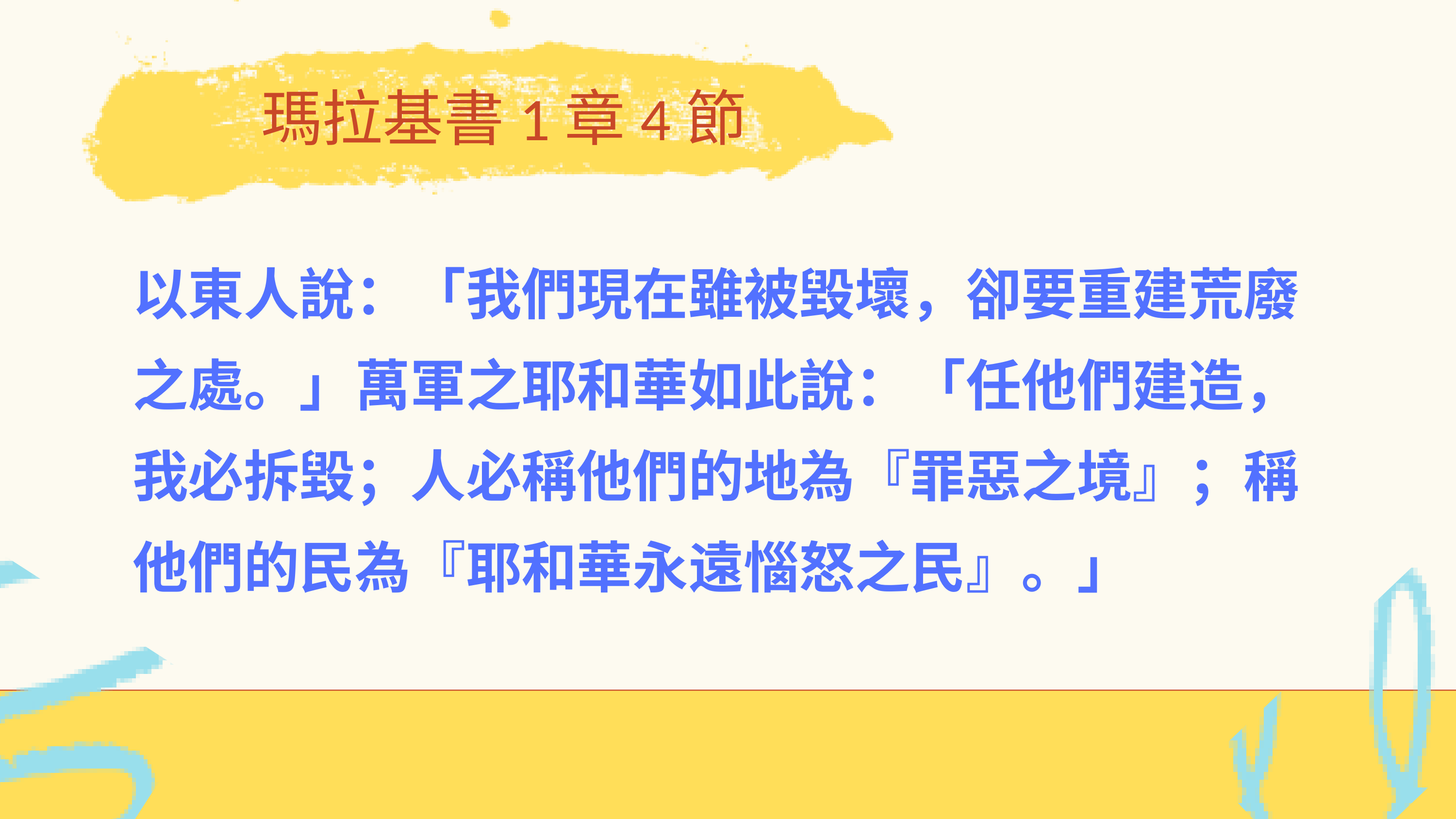

瑪拉基書1章4節
以東人說：「我們現在雖被毀壞，卻要重建荒廢之處。」萬軍之耶和華如此說：「任他們建造，我必拆毀；人必稱他們的地為『罪惡之境』；稱他們的民為『耶和華永遠惱怒之民』。」